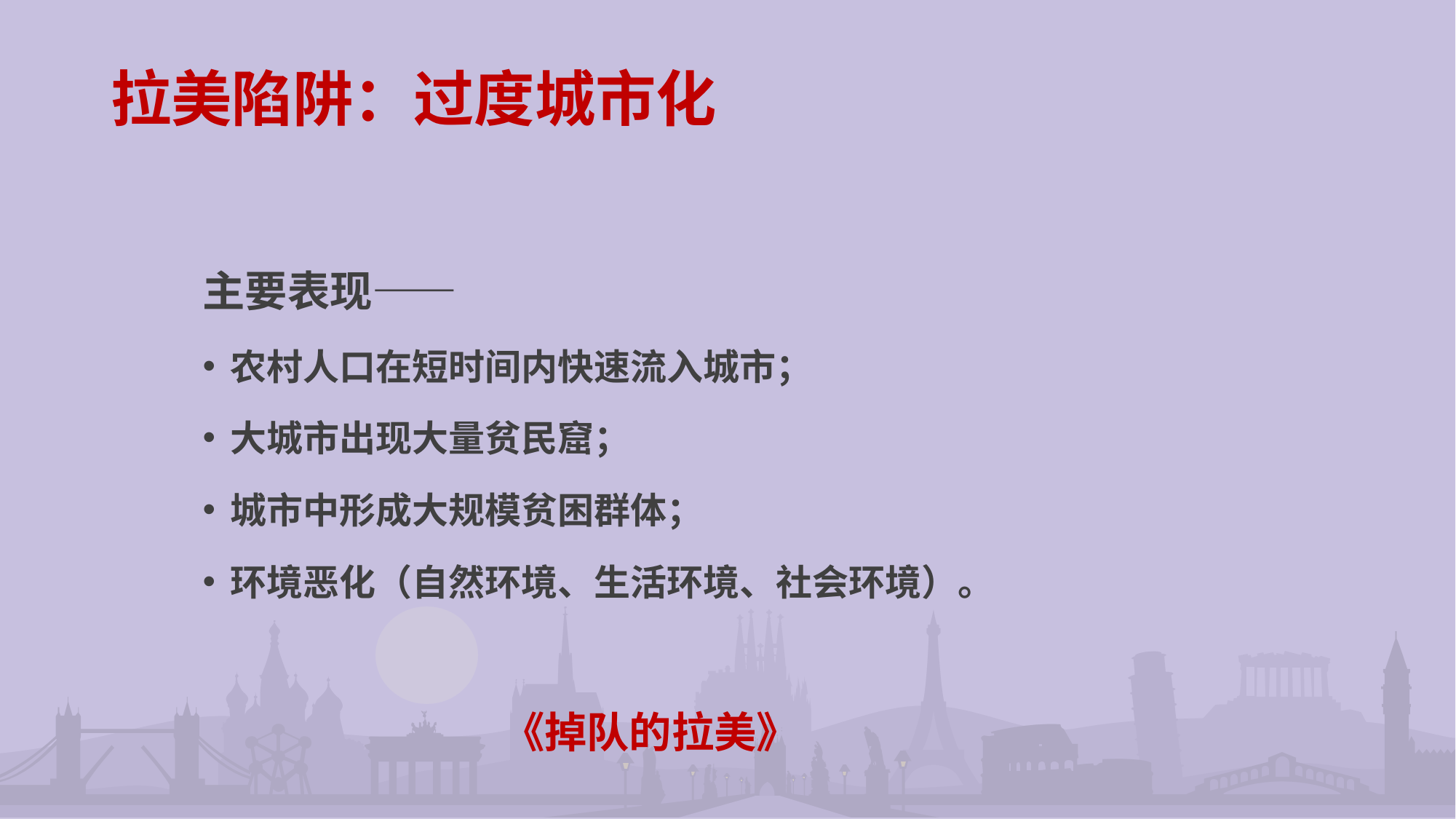

# 拉美陷阱：过度城市化
主要表现——
农村人口在短时间内快速流入城市；
大城市出现大量贫民窟；
城市中形成大规模贫困群体；
环境恶化（自然环境、生活环境、社会环境）。

                              《掉队的拉美》